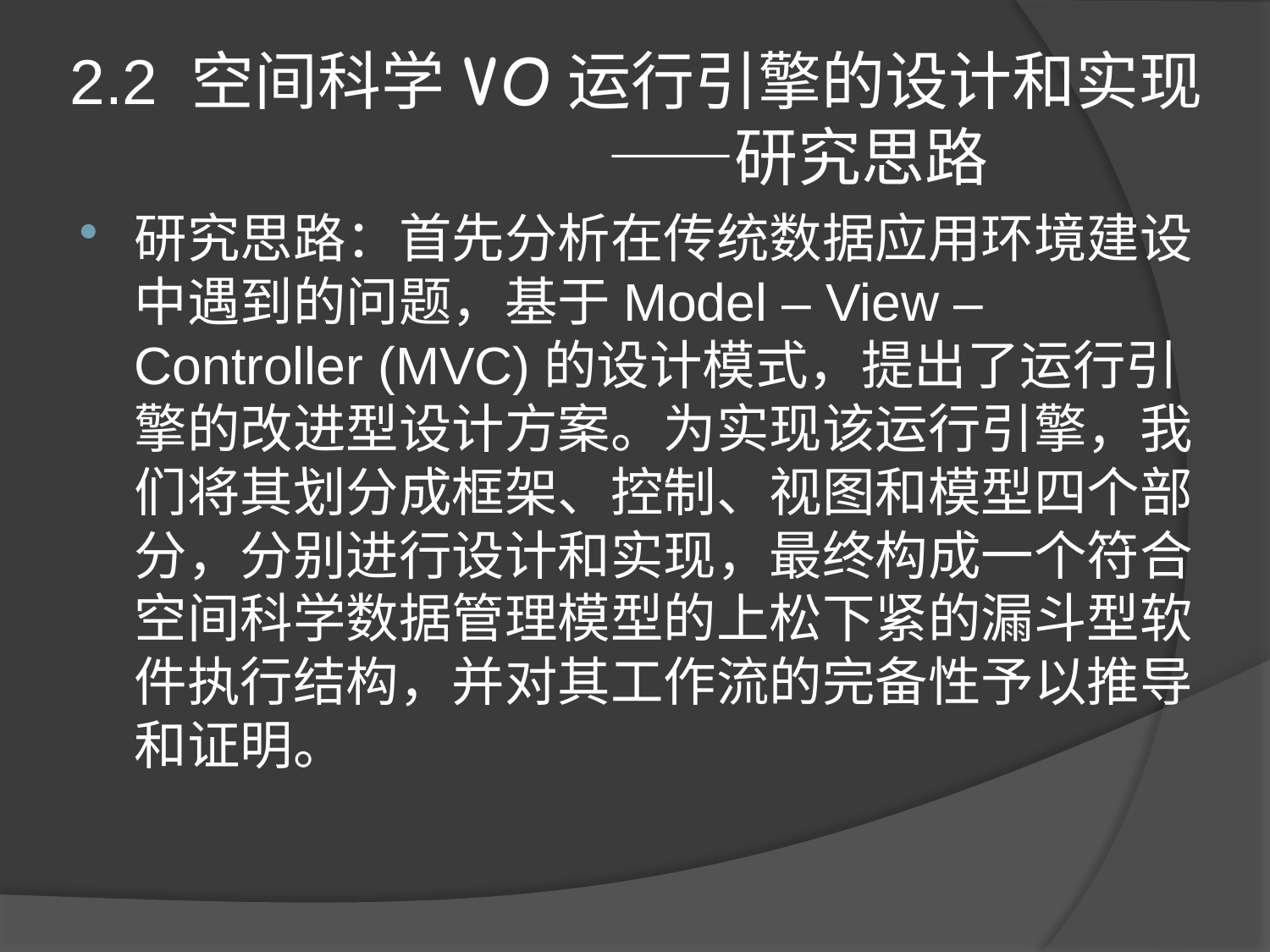

# 2.2 空间科学VO运行引擎的设计和实现 ——研究思路
研究思路：首先分析在传统数据应用环境建设中遇到的问题，基于Model – View – Controller (MVC)的设计模式，提出了运行引擎的改进型设计方案。为实现该运行引擎，我们将其划分成框架、控制、视图和模型四个部分，分别进行设计和实现，最终构成一个符合空间科学数据管理模型的上松下紧的漏斗型软件执行结构，并对其工作流的完备性予以推导和证明。